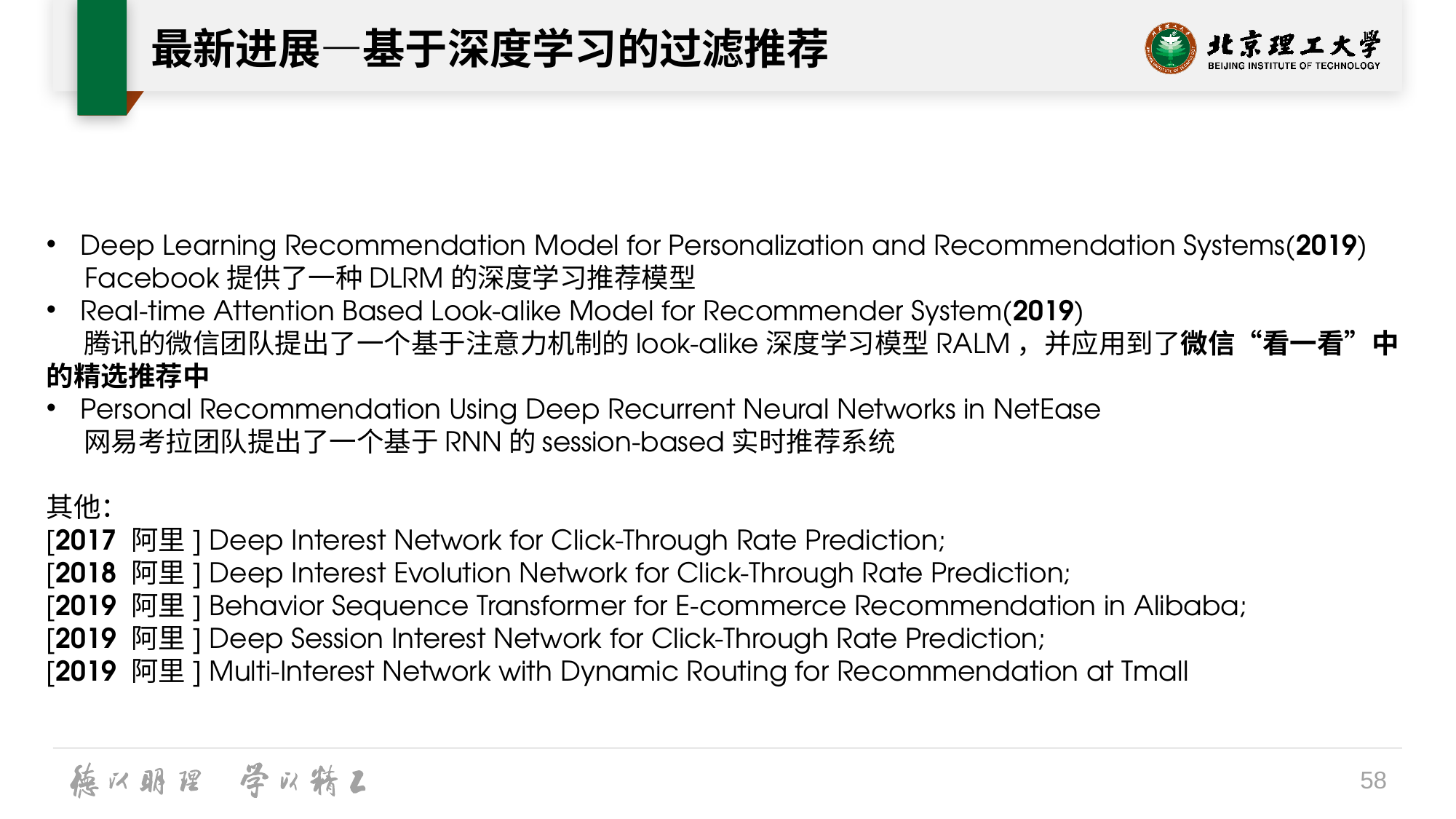

# 最新进展—基于深度学习的过滤推荐
Deep Learning Recommendation Model for Personalization and Recommendation Systems(2019)
     Facebook提供了一种DLRM的深度学习推荐模型
Real-time Attention Based Look-alike Model for Recommender System(2019)
     腾讯的微信团队提出了一个基于注意力机制的look-alike深度学习模型RALM，并应用到了微信“看一看”中的精选推荐中
Personal Recommendation Using Deep Recurrent Neural Networks in NetEase
     网易考拉团队提出了一个基于RNN的session-based实时推荐系统

其他：
[2017 阿里] Deep Interest Network for Click-Through Rate Prediction;
[2018 阿里] Deep Interest Evolution Network for Click-Through Rate Prediction;
[2019 阿里] Behavior Sequence Transformer for E-commerce Recommendation in Alibaba;
[2019 阿里] Deep Session Interest Network for Click-Through Rate Prediction;
[2019 阿里] Multi-Interest Network with Dynamic Routing for Recommendation at Tmall